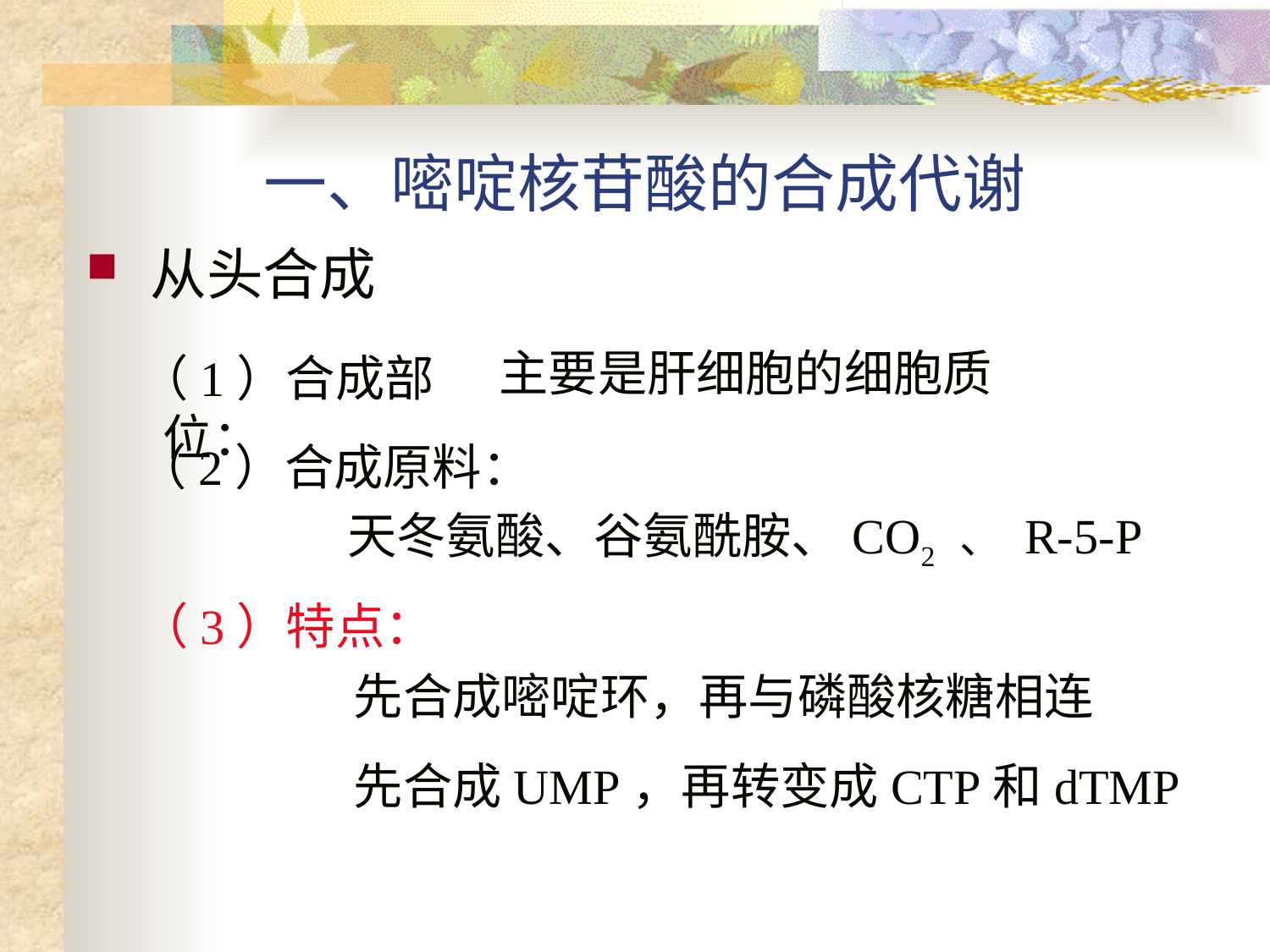

# 一、嘧啶核苷酸的合成代谢
从头合成
主要是肝细胞的细胞质
（1）合成部位：
（2）合成原料：
                  天冬氨酸、谷氨酰胺、CO2 、 R-5-P
（3）特点：
先合成嘧啶环，再与磷酸核糖相连
先合成UMP，再转变成CTP和dTMP